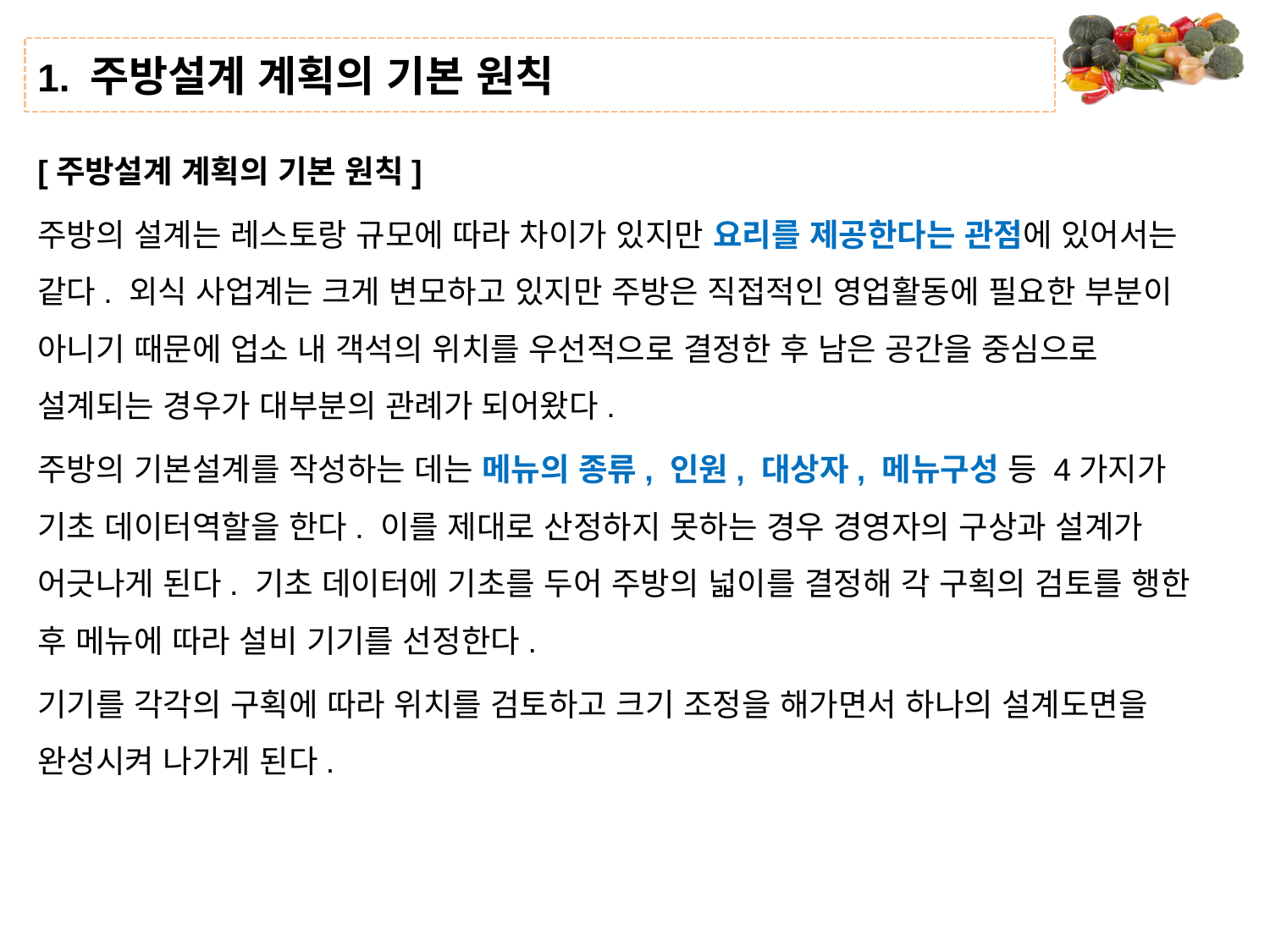

# 1. 주방설계 계획의 기본 원칙
[주방설계 계획의 기본 원칙]
주방의 설계는 레스토랑 규모에 따라 차이가 있지만 요리를 제공한다는 관점에 있어서는 같다. 외식 사업계는 크게 변모하고 있지만 주방은 직접적인 영업활동에 필요한 부분이 아니기 때문에 업소 내 객석의 위치를 우선적으로 결정한 후 남은 공간을 중심으로 설계되는 경우가 대부분의 관례가 되어왔다.
주방의 기본설계를 작성하는 데는 메뉴의 종류, 인원, 대상자, 메뉴구성 등 4가지가 기초 데이터역할을 한다. 이를 제대로 산정하지 못하는 경우 경영자의 구상과 설계가 어긋나게 된다. 기초 데이터에 기초를 두어 주방의 넓이를 결정해 각 구획의 검토를 행한 후 메뉴에 따라 설비 기기를 선정한다.
기기를 각각의 구획에 따라 위치를 검토하고 크기 조정을 해가면서 하나의 설계도면을 완성시켜 나가게 된다.